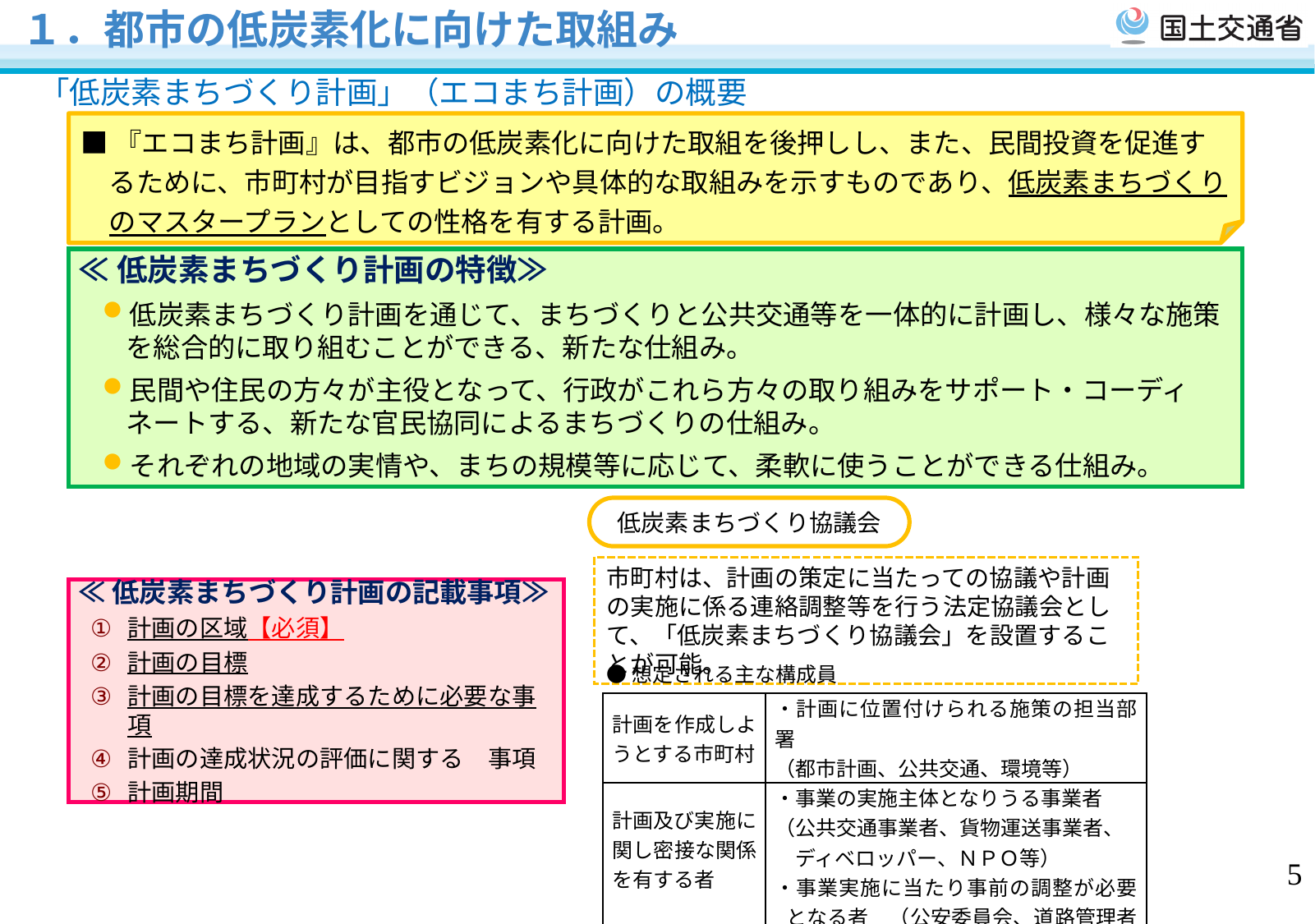

１．都市の低炭素化に向けた取組み
「低炭素まちづくり計画」（エコまち計画）の概要
■『エコまち計画』は、都市の低炭素化に向けた取組を後押しし、また、民間投資を促進するために、市町村が目指すビジョンや具体的な取組みを示すものであり、低炭素まちづくりのマスタープランとしての性格を有する計画。
≪低炭素まちづくり計画の特徴≫
低炭素まちづくり計画を通じて、まちづくりと公共交通等を一体的に計画し、様々な施策を総合的に取り組むことができる、新たな仕組み。
民間や住民の方々が主役となって、行政がこれら方々の取り組みをサポート・コーディネートする、新たな官民協同によるまちづくりの仕組み。
それぞれの地域の実情や、まちの規模等に応じて、柔軟に使うことができる仕組み。
低炭素まちづくり協議会
市町村は、計画の策定に当たっての協議や計画の実施に係る連絡調整等を行う法定協議会として、「低炭素まちづくり協議会」を設置することが可能。
≪低炭素まちづくり計画の記載事項≫
計画の区域【必須】
計画の目標
計画の目標を達成するために必要な事項
計画の達成状況の評価に関する　事項
計画期間
●想定される主な構成員
| 計画を作成しようとする市町村 | ・計画に位置付けられる施策の担当部署 （都市計画、公共交通、環境等） |
| --- | --- |
| 計画及び実施に関し密接な関係を有する者 | ・事業の実施主体となりうる事業者 （公共交通事業者、貨物運送事業者、 　ディベロッパー、ＮＰＯ等） ・事業実施に当たり事前の調整が必要となる者　（公安委員会、道路管理者等） |
| 市町村が必要と認める者 | ・都道府県、学識経験者、地域住民　等 |
5